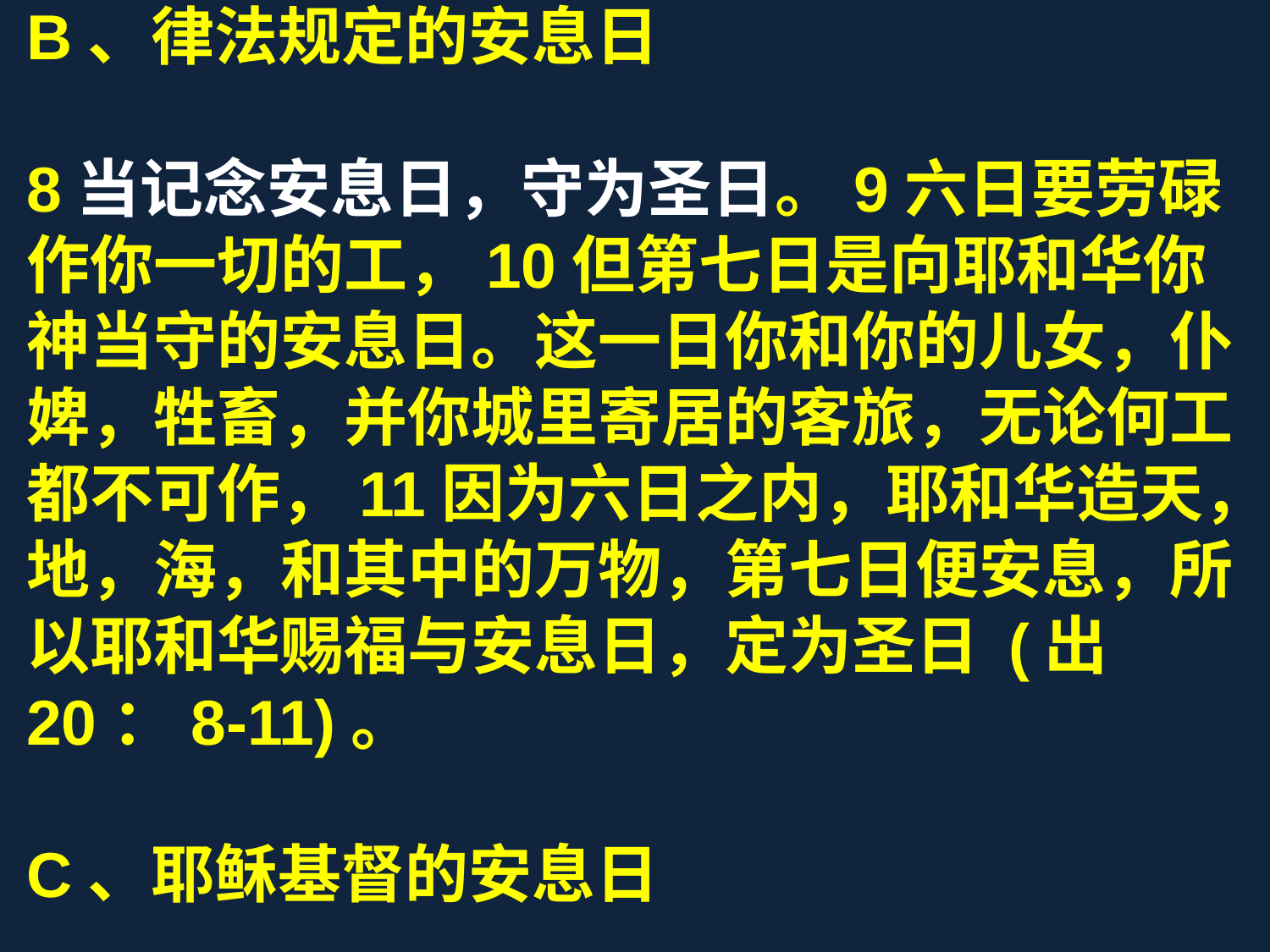

B、律法规定的安息日
8当记念安息日，守为圣日。9六日要劳碌作你一切的工，10但第七日是向耶和华你神当守的安息日。这一日你和你的儿女，仆婢，牲畜，并你城里寄居的客旅，无论何工都不可作，11因为六日之内，耶和华造天，地，海，和其中的万物，第七日便安息，所以耶和华赐福与安息日，定为圣日 (出20：8-11)。
C、耶稣基督的安息日